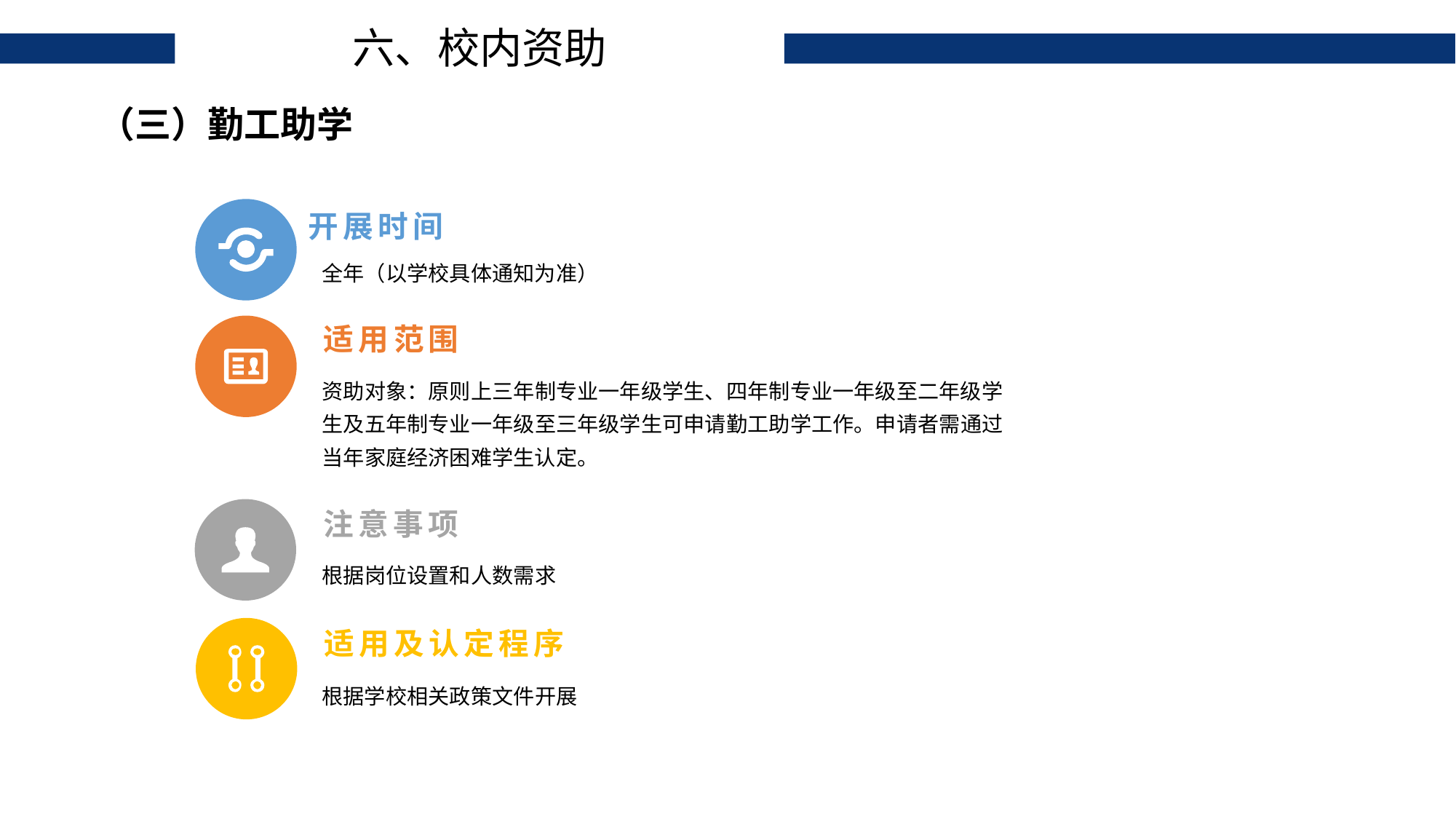

六、校内资助
（三）勤工助学
开展时间

全年（以学校具体通知为准）

适用范围

资助对象：原则上三年制专业一年级学生、四年制专业一年级至二年级学生及五年制专业一年级至三年级学生可申请勤工助学工作。申请者需通过当年家庭经济困难学生认定。

注意事项

根据岗位设置和人数需求
适用及认定程序

根据学校相关政策文件开展